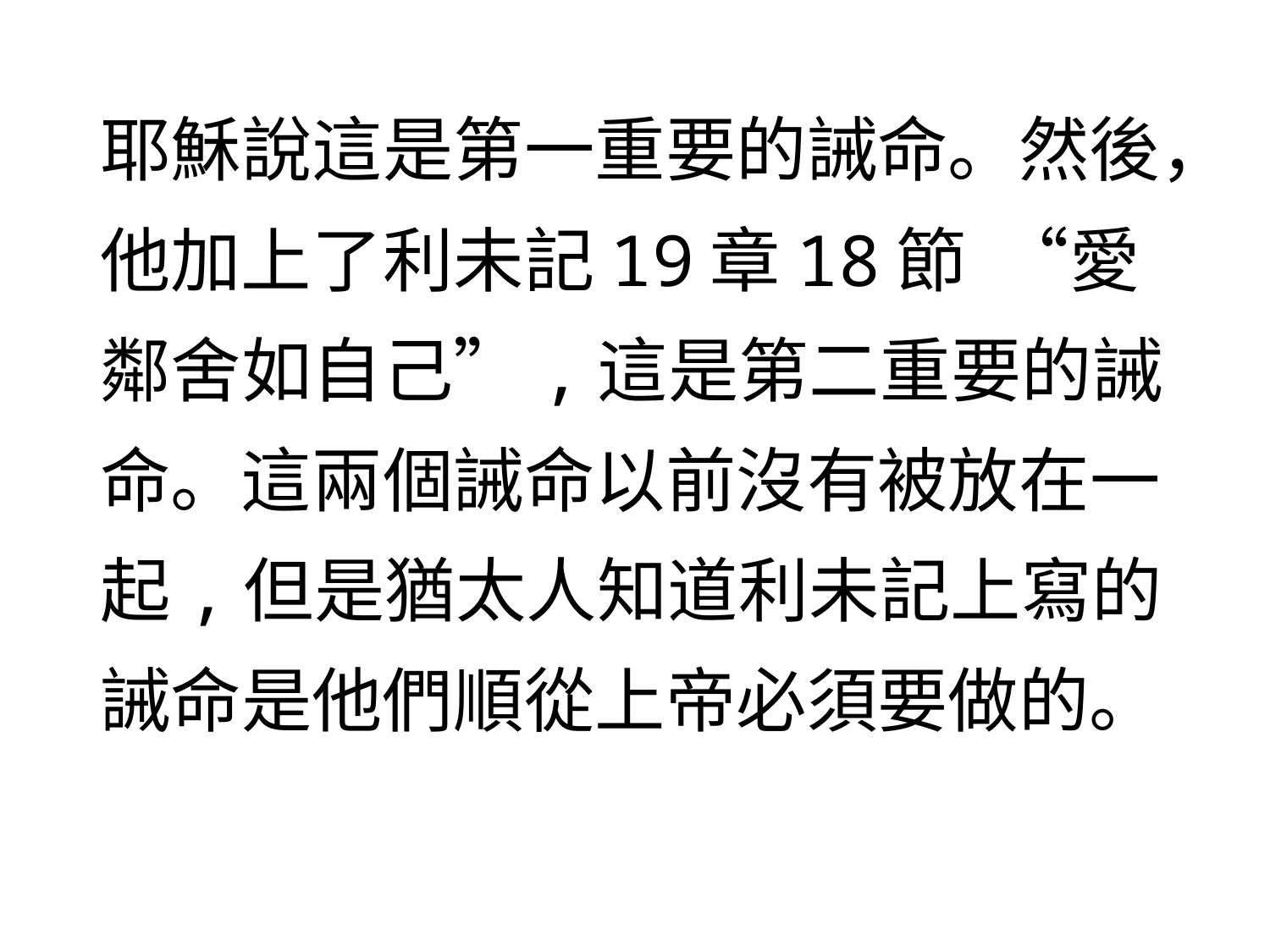

耶穌說這是第一重要的誡命。然後，他加上了利未記19章18節  “愛鄰舍如自己”,這是第二重要的誡命。這兩個誡命以前沒有被放在一起,但是猶太人知道利未記上寫的誡命是他們順從上帝必須要做的。